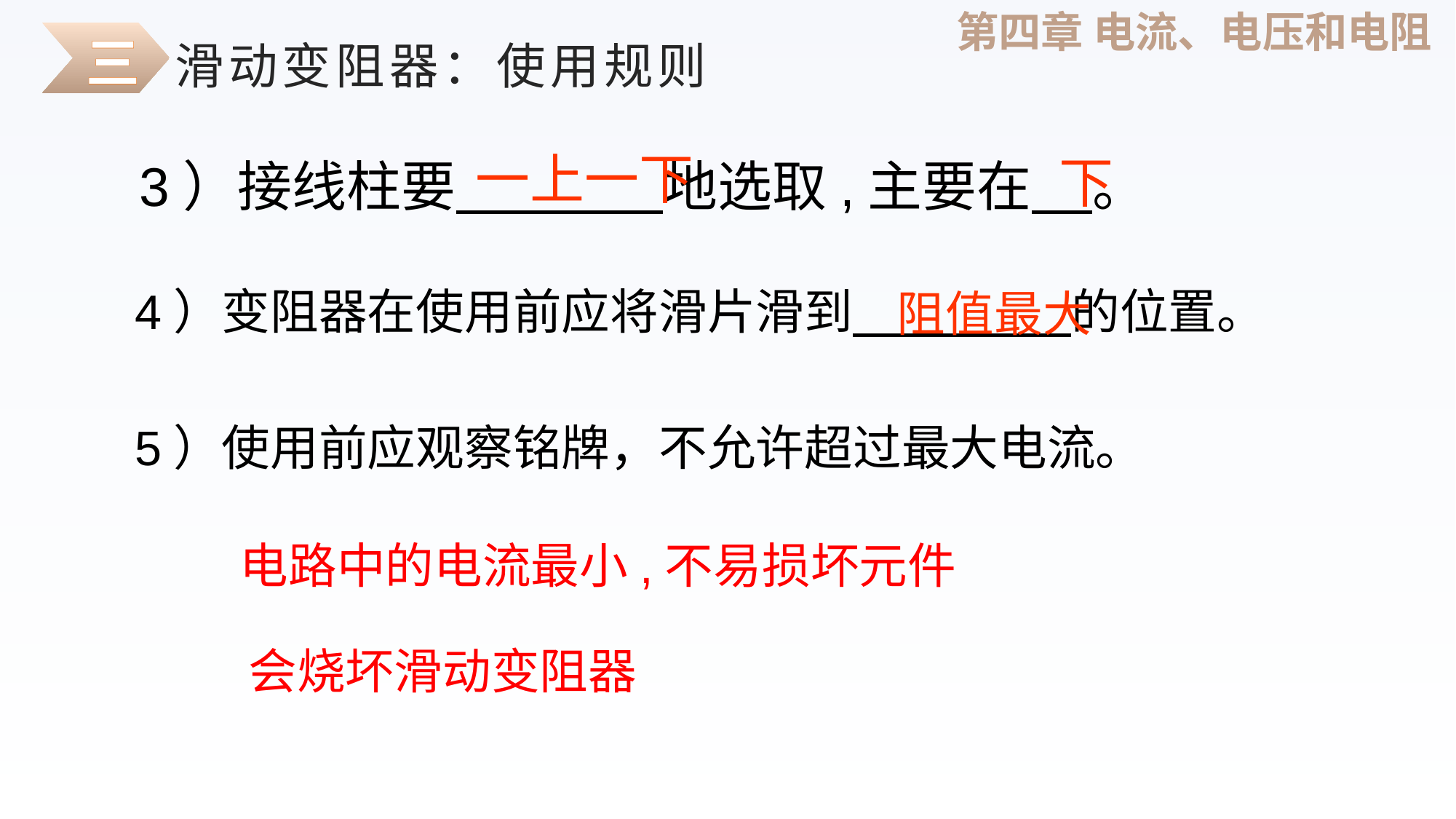

三
滑动变阻器：使用规则
一上一下
下
3）接线柱要                 地选取,主要在     。

4）变阻器在使用前应将滑片滑到                    的位置。

5）使用前应观察铭牌，不允许超过最大电流。
阻值最大
电路中的电流最小,不易损坏元件
会烧坏滑动变阻器